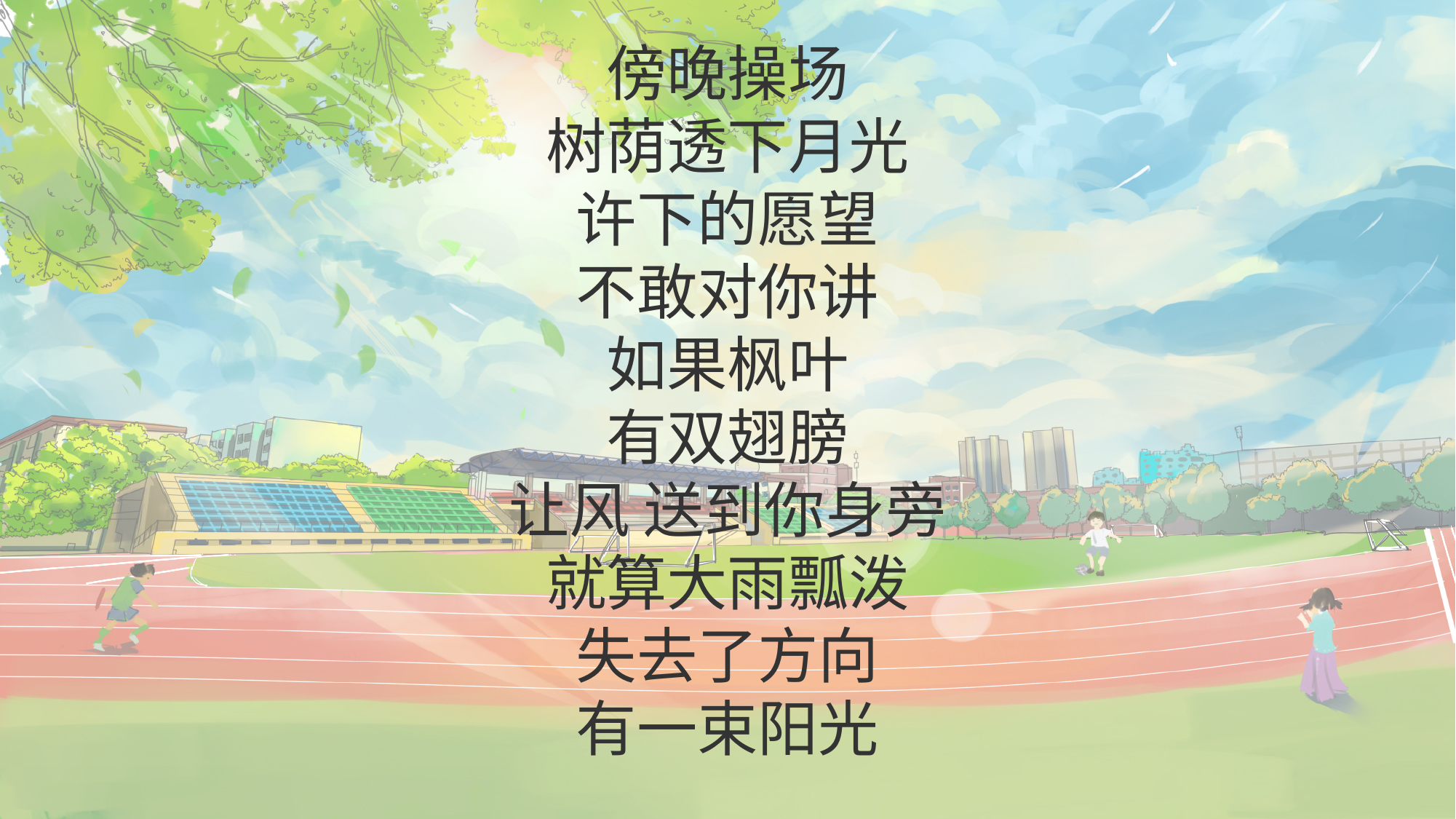

傍晚操场
树荫透下月光
许下的愿望
不敢对你讲
如果枫叶
有双翅膀
让风 送到你身旁
就算大雨瓢泼
失去了方向
有一束阳光